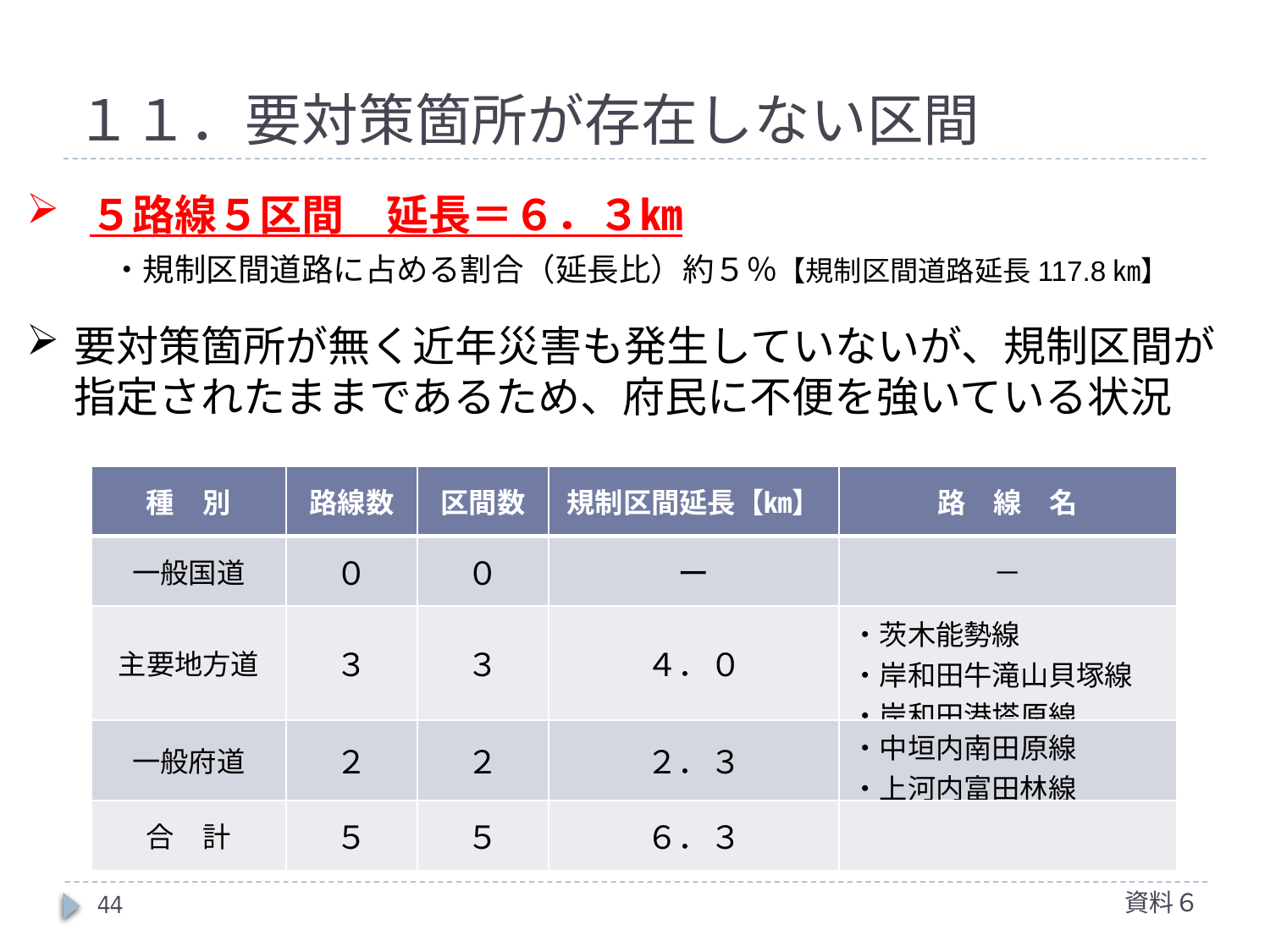

# １１．要対策箇所が存在しない区間
５路線５区間　延長＝６．３㎞
　　・規制区間道路に占める割合（延長比）約５％【規制区間道路延長117.8㎞】

要対策箇所が無く近年災害も発生していないが、規制区間が指定されたままであるため、府民に不便を強いている状況
| 種　別 | 路線数 | 区間数 | 規制区間延長【㎞】 | 路　線　名 |
| --- | --- | --- | --- | --- |
| 一般国道 | ０ | ０ | ー | － |
| 主要地方道 | ３ | ３ | ４．０ | ・茨木能勢線 ・岸和田牛滝山貝塚線 ・岸和田港塔原線 |
| 一般府道 | ２ | ２ | ２．３ | ・中垣内南田原線 ・上河内富田林線 |
| 合　計 | ５ | ５ | ６．３ |  |
資料６
44